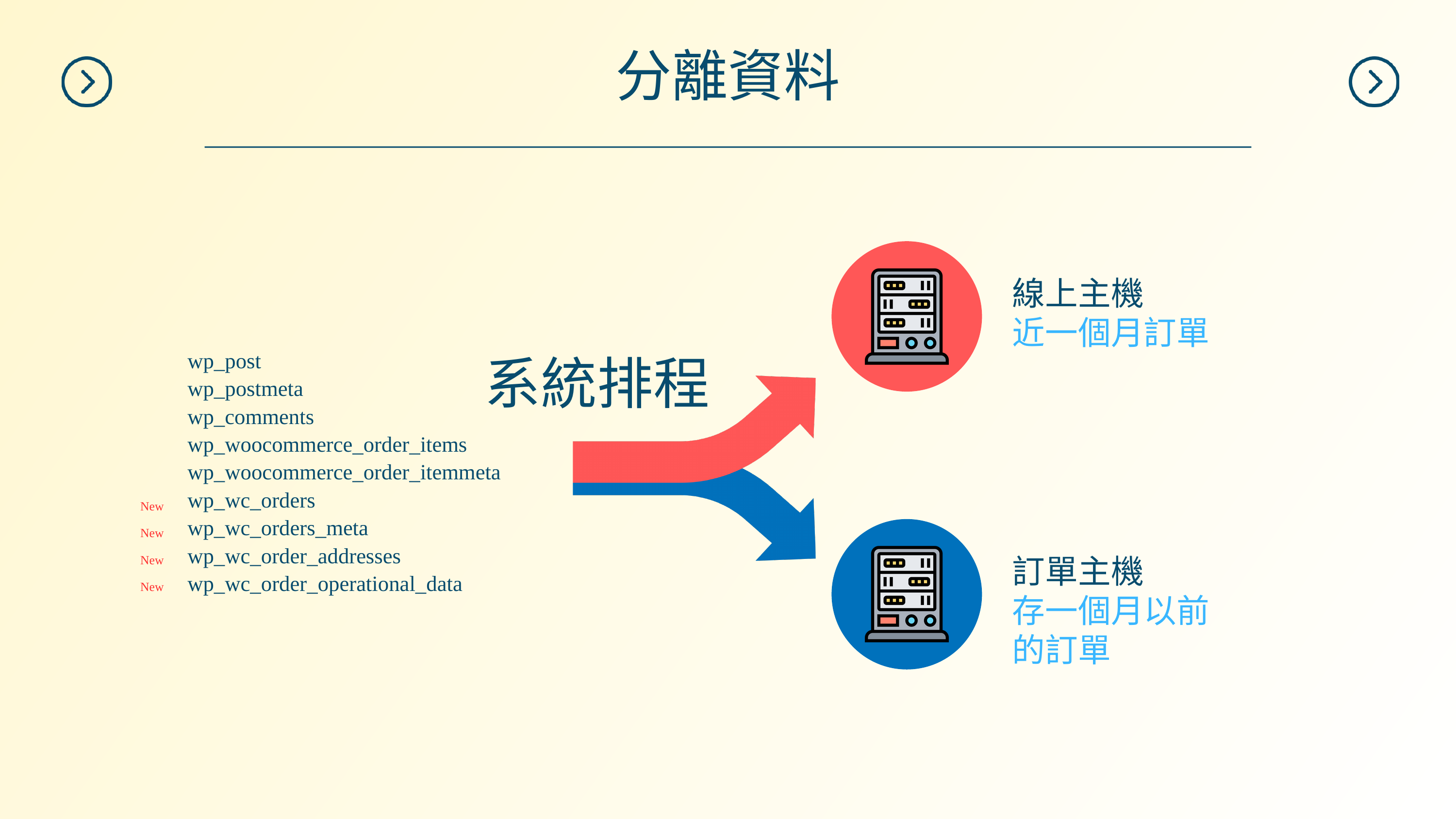

分離資料

線上主機
近一個月訂單
系統排程
wp_post
wp_postmeta
wp_comments
wp_woocommerce_order_items
wp_woocommerce_order_itemmeta
wp_wc_orders
wp_wc_orders_meta
wp_wc_order_addresses
wp_wc_order_operational_data
New
New
New
New

訂單主機
存一個月以前的訂單